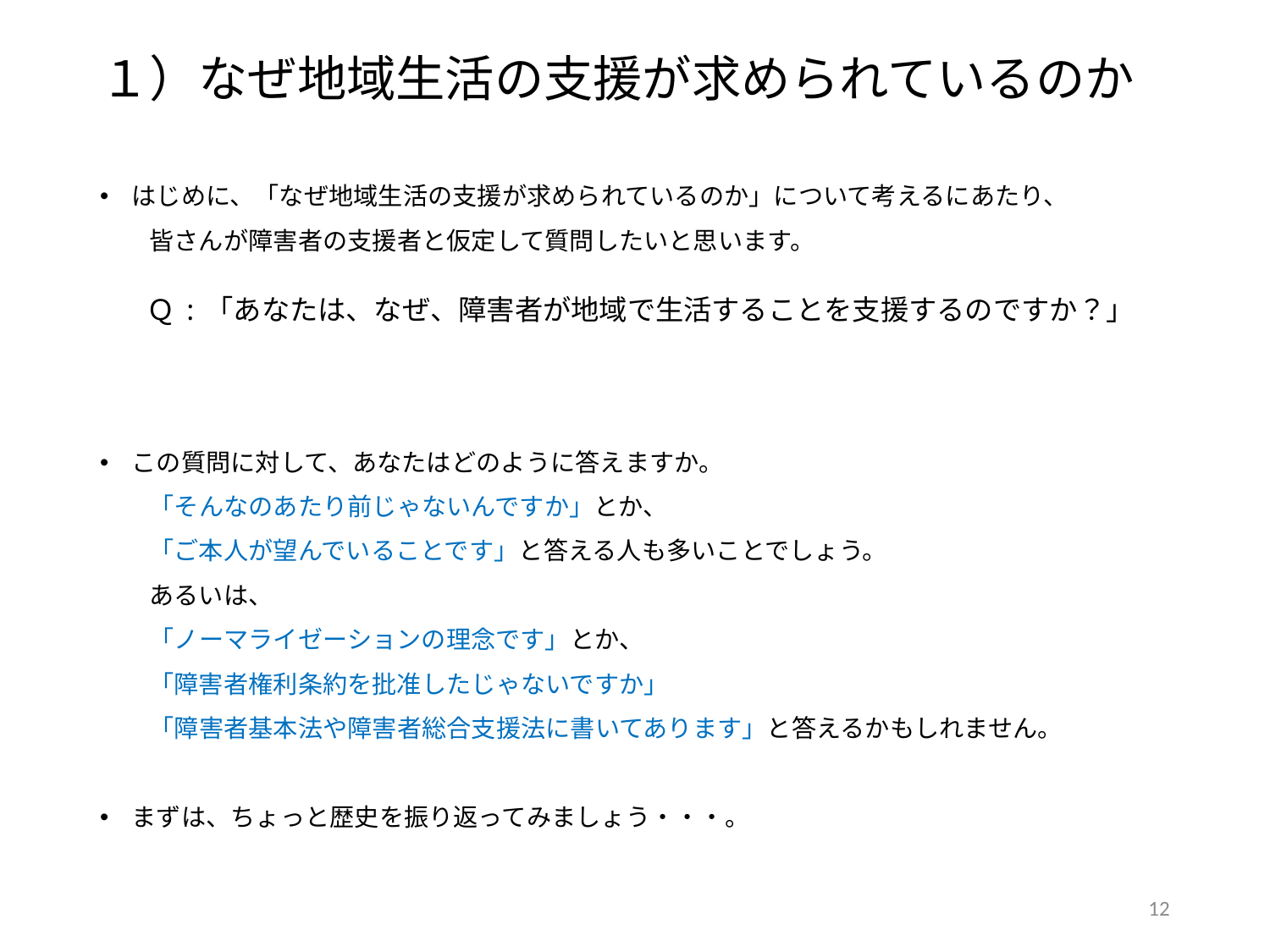

１）なぜ地域生活の支援が求められているのか

はじめに、「なぜ地域生活の支援が求められているのか」について考えるにあたり、
　　皆さんが障害者の支援者と仮定して質問したいと思います。

この質問に対して、あなたはどのように答えますか。
　　「そんなのあたり前じゃないんですか」とか、
　　「ご本人が望んでいることです」と答える人も多いことでしょう。
　　あるいは、
　　「ノーマライゼーションの理念です」とか、
　　「障害者権利条約を批准したじゃないですか」
　　「障害者基本法や障害者総合支援法に書いてあります」と答えるかもしれません。

まずは、ちょっと歴史を振り返ってみましょう・・・。

Ｑ:「あなたは、なぜ、障害者が地域で生活することを支援するのですか？」
12